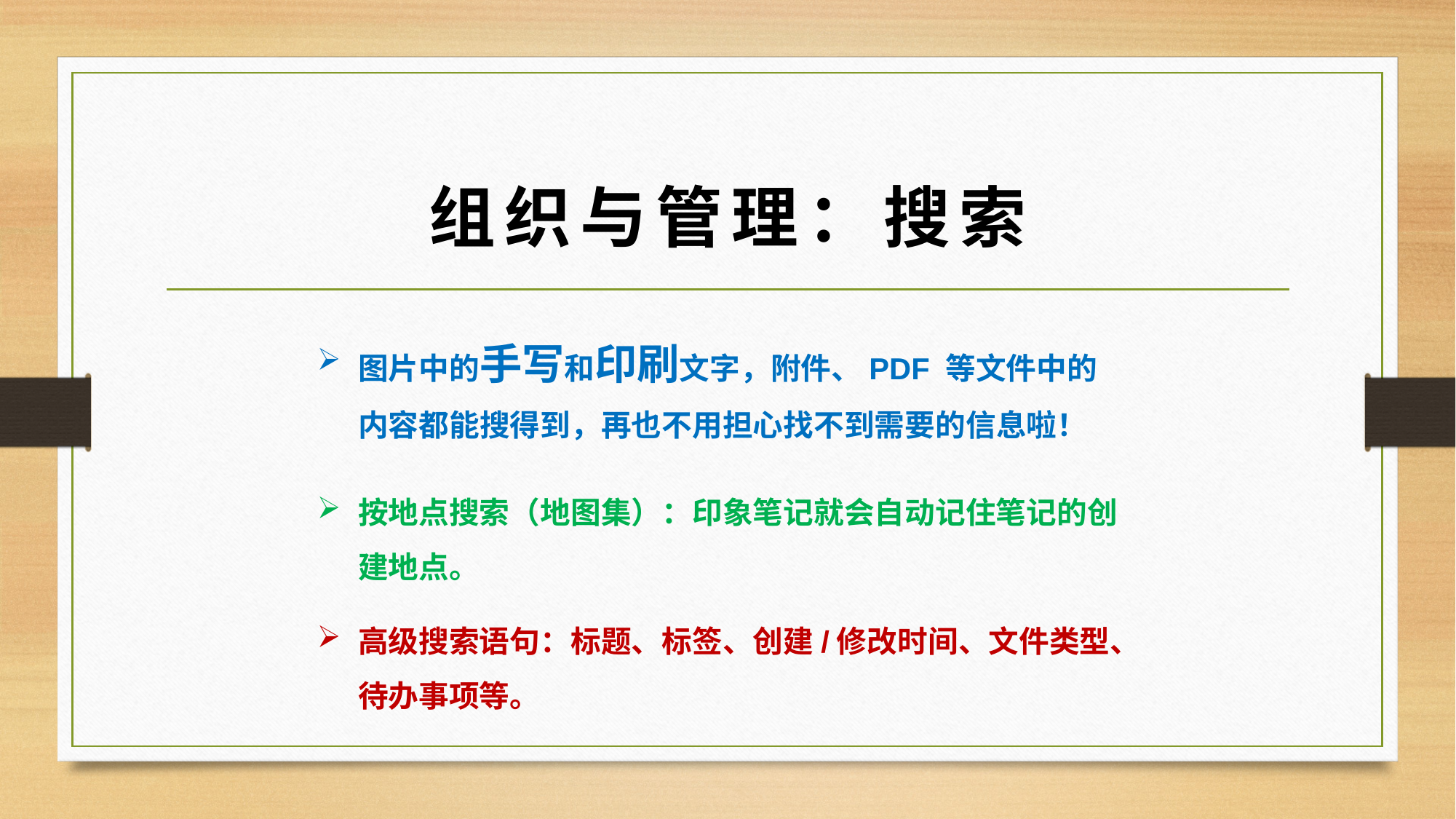

# 组织与管理：搜索
图片中的手写和印刷文字，附件、PDF 等文件中的内容都能搜得到，再也不用担心找不到需要的信息啦！
按地点搜索（地图集）：印象笔记就会自动记住笔记的创建地点。
高级搜索语句：标题、标签、创建/修改时间、文件类型、待办事项等。